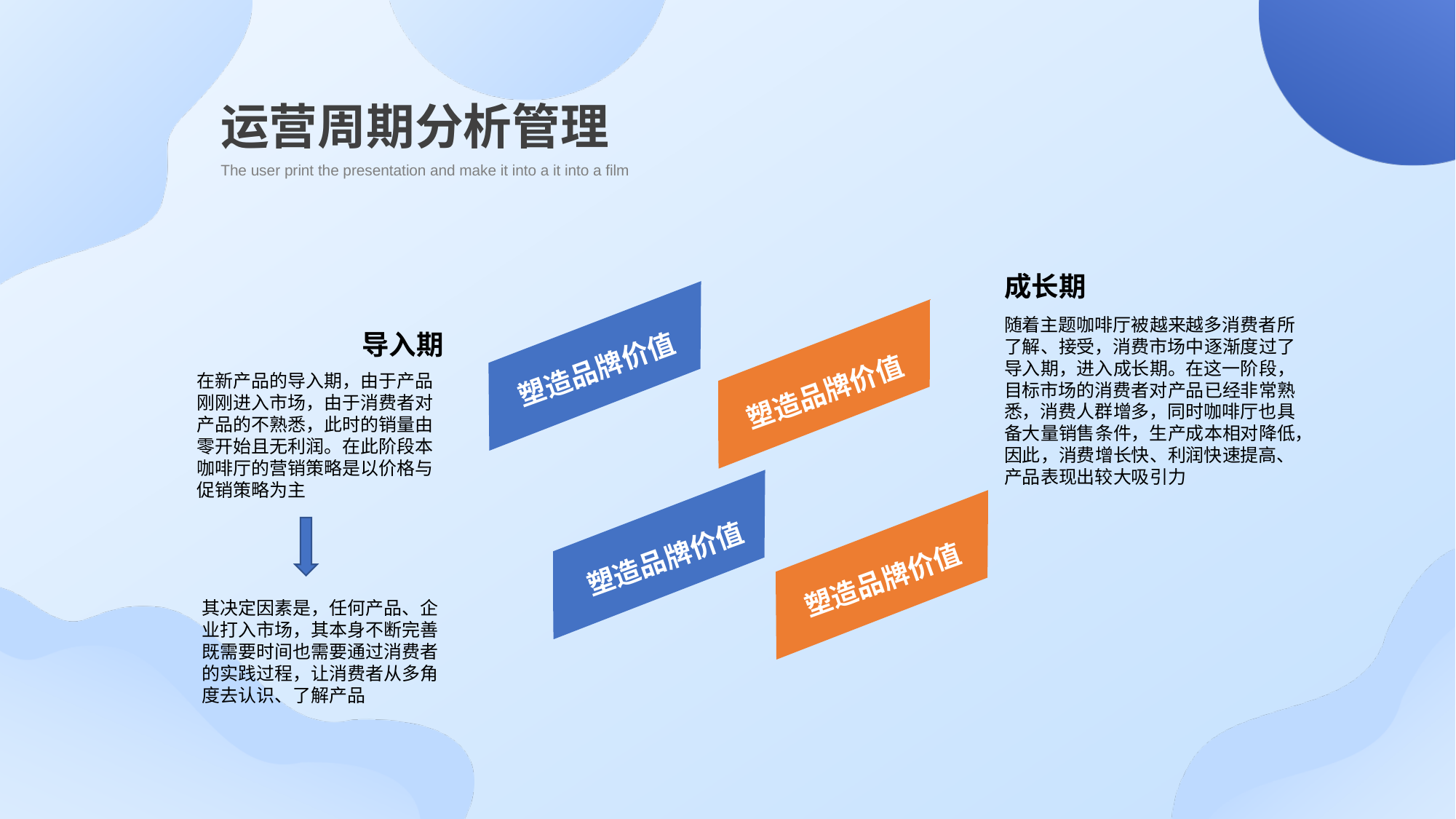

运营周期分析管理
The user print the presentation and make it into a it into a film
成长期
随着主题咖啡厅被越来越多消费者所了解、接受，消费市场中逐渐度过了导入期，进入成长期。在这一阶段，目标市场的消费者对产品已经非常熟悉，消费人群增多，同时咖啡厅也具备大量销售条件，生产成本相对降低，因此，消费增长快、利润快速提高、产品表现出较大吸引力
导入期
在新产品的导入期，由于产品刚刚进入市场，由于消费者对产品的不熟悉，此时的销量由零开始且无利润。在此阶段本咖啡厅的营销策略是以价格与促销策略为主

塑造品牌价值

塑造品牌价值

塑造品牌价值

塑造品牌价值

其决定因素是，任何产品、企业打入市场，其本身不断完善既需要时间也需要通过消费者的实践过程，让消费者从多角度去认识、了解产品